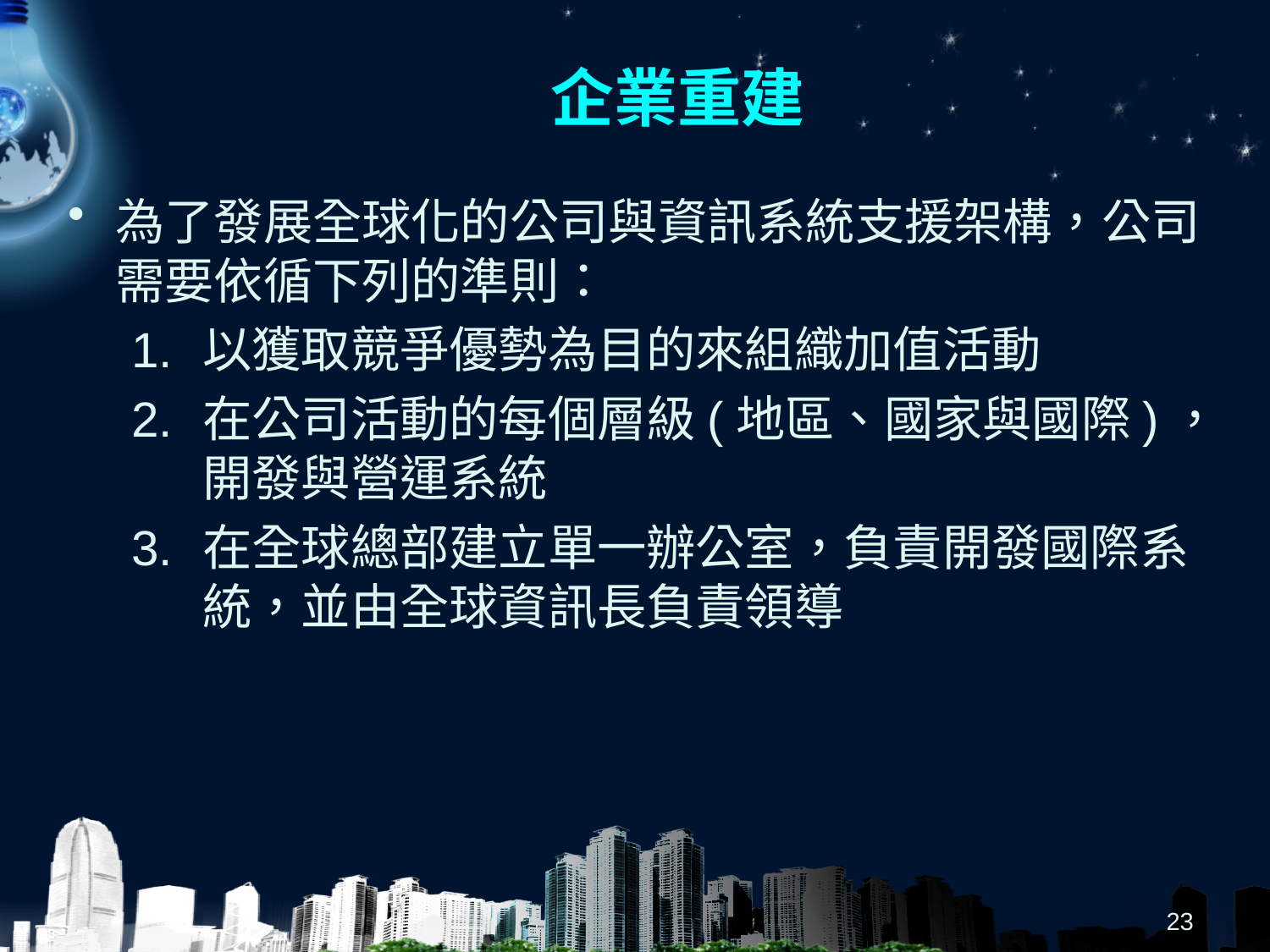

# 企業重建
為了發展全球化的公司與資訊系統支援架構，公司需要依循下列的準則：
以獲取競爭優勢為目的來組織加值活動
在公司活動的每個層級(地區、國家與國際)，開發與營運系統
在全球總部建立單一辦公室，負責開發國際系統，並由全球資訊長負責領導
23